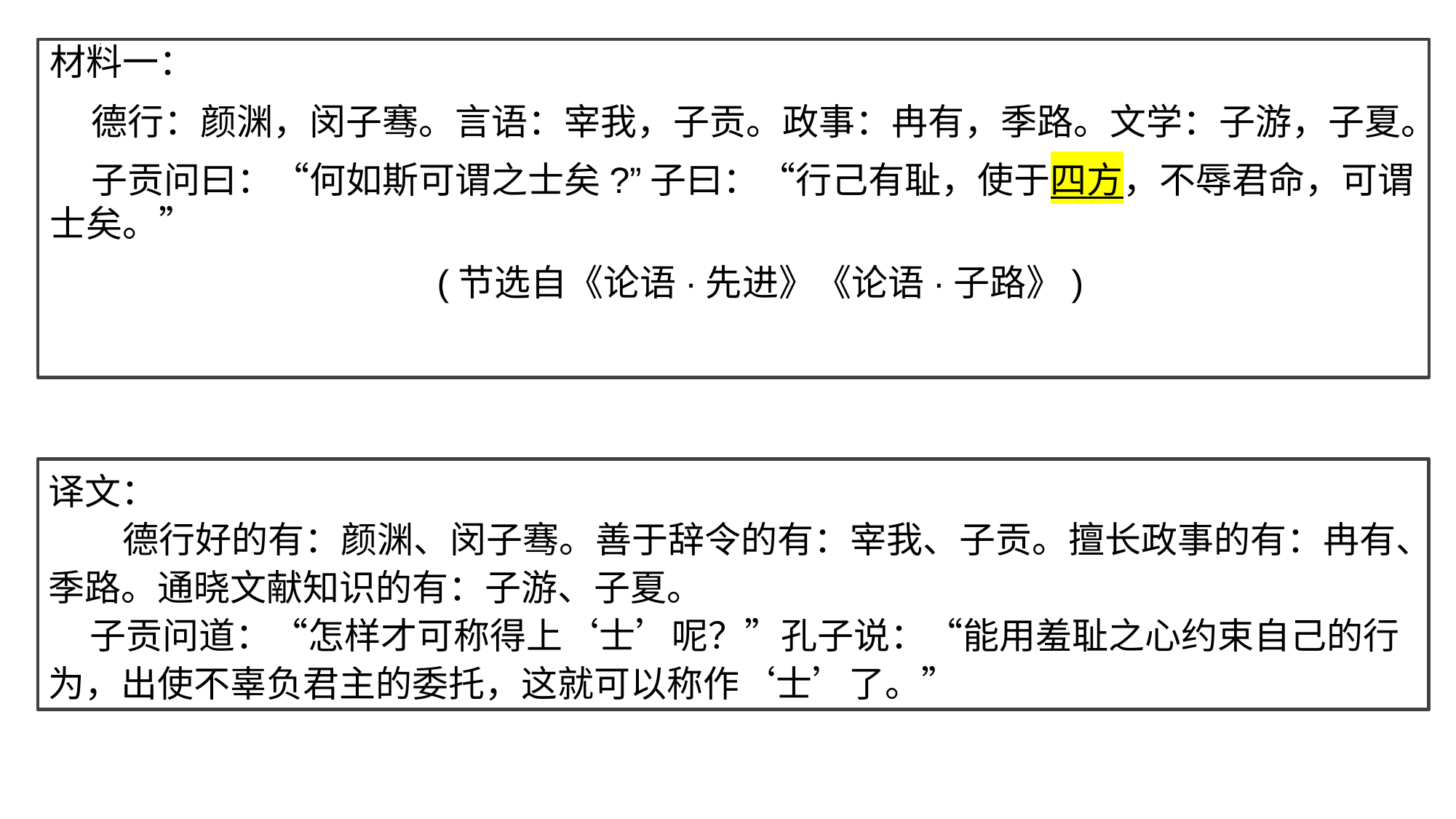

材料一：
    德行：颜渊，闵子骞。言语：宰我，子贡。政事：冉有，季路。文学：子游，子夏。
    子贡问曰：“何如斯可谓之士矣?”子曰：“行己有耻，使于四方，不辱君命，可谓士矣。”
                                      (节选自《论语·先进》《论语·子路》)
译文：
        德行好的有：颜渊、闵子骞。善于辞令的有：宰我、子贡。擅长政事的有：冉有、季路。通晓文献知识的有：子游、子夏。
    子贡问道：“怎样才可称得上‘士’呢？”孔子说：“能用羞耻之心约束自己的行为，出使不辜负君主的委托，这就可以称作‘士’了。”